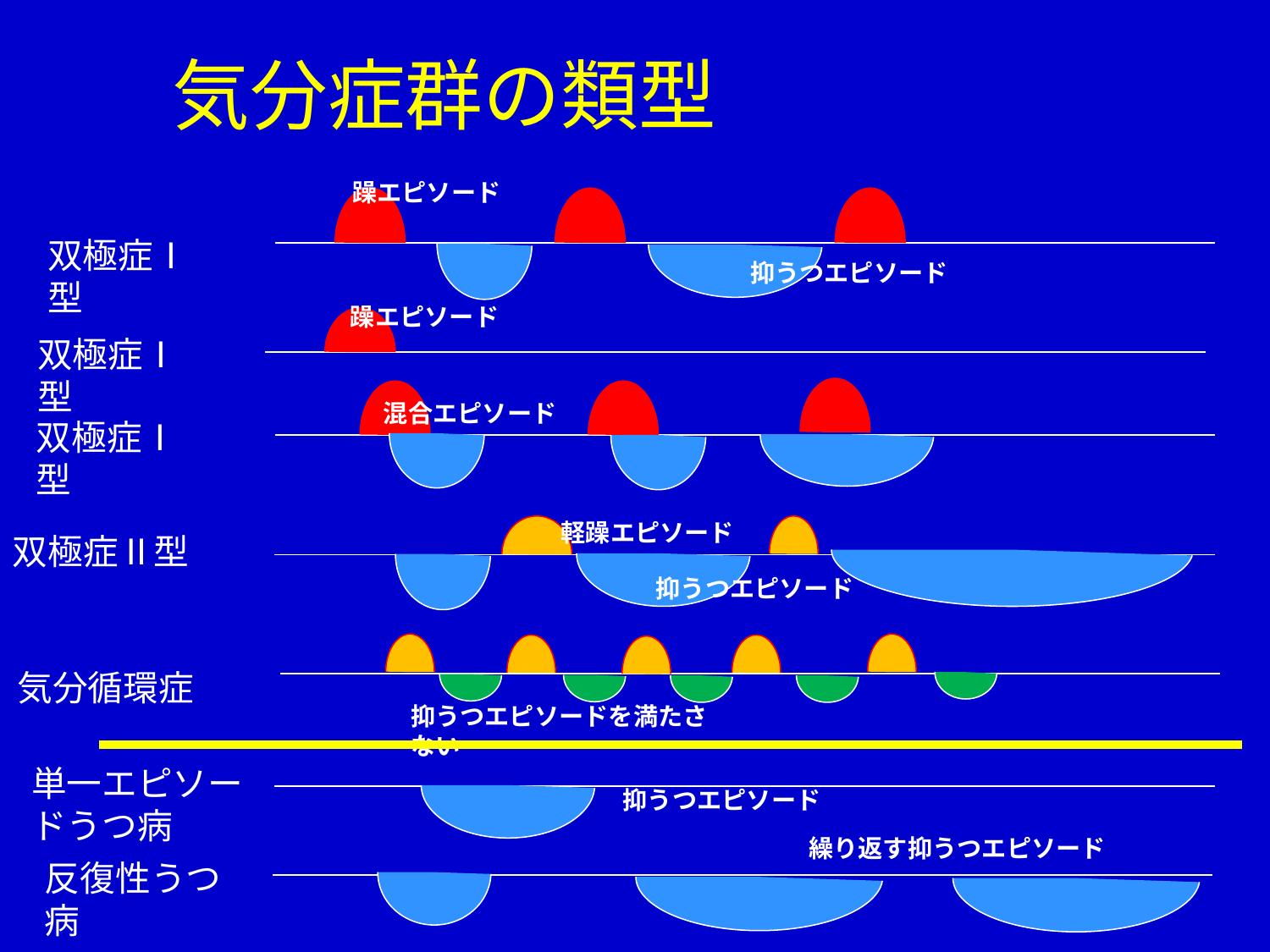

# 気分症群の類型
躁エピソード

抑うつエピソード
双極症Ⅰ型
躁エピソード

双極症Ⅰ型

混合エピソード
双極症Ⅰ型

軽躁エピソード
双極症Ⅱ型
抑うつエピソード

気分循環症
抑うつエピソードを満たさない

抑うつエピソード
単一エピソードうつ病

繰り返す抑うつエピソード
反復性うつ病